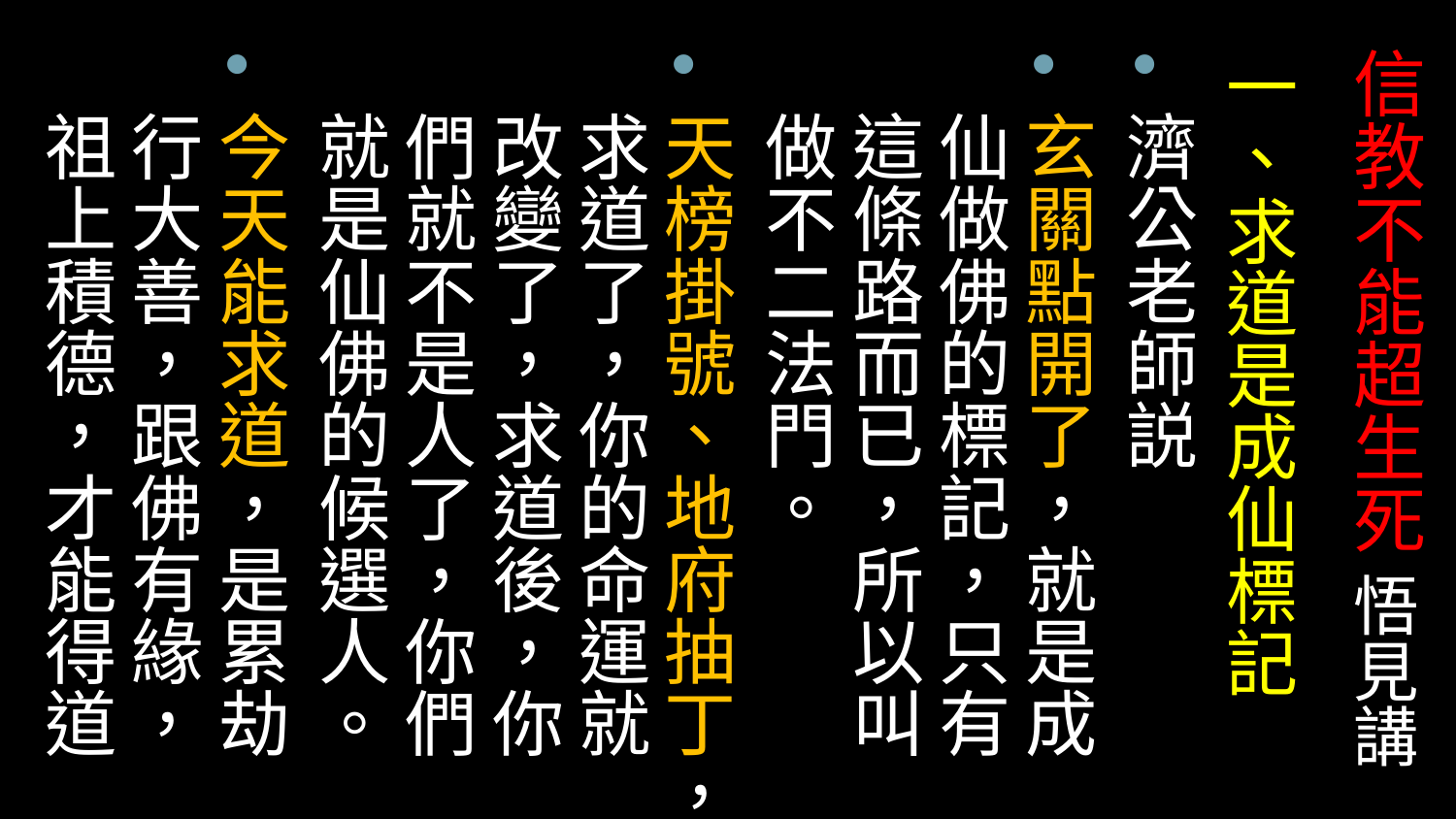

# 信教不能超生死 悟見講
一、求道是成仙標記
濟公老師説
玄關點開了，就是成仙做佛的標記，只有這條路而已，所以叫做不二法門。
天榜掛號、地府抽丁，求道了，你的命運就改變了，求道後，你們就不是人了，你們就是仙佛的候選人。
今天能求道，是累劫行大善，跟佛有緣，祖上積德，才能得道